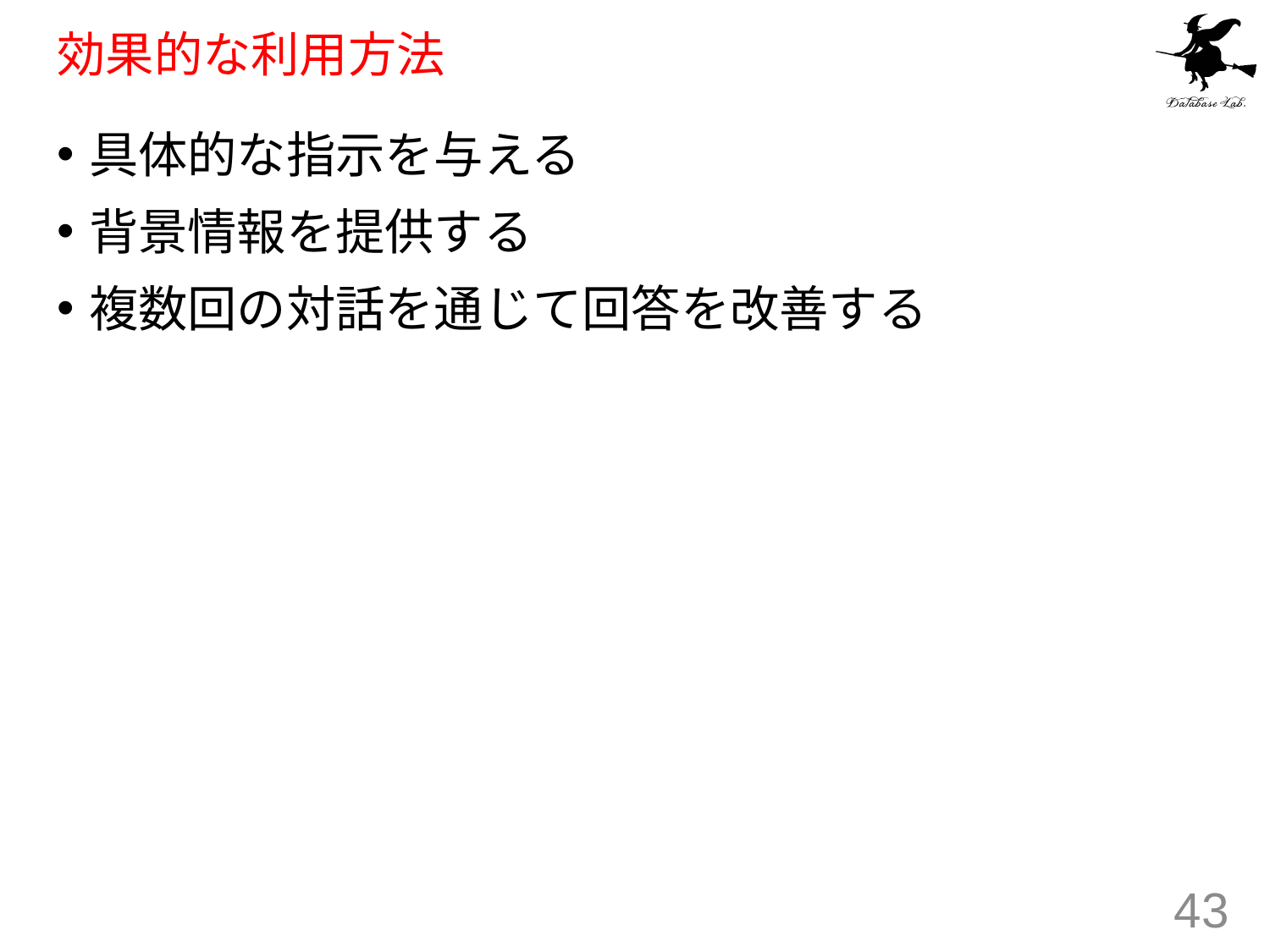

# 効果的な利用方法
具体的な指示を与える
背景情報を提供する
複数回の対話を通じて回答を改善する
43